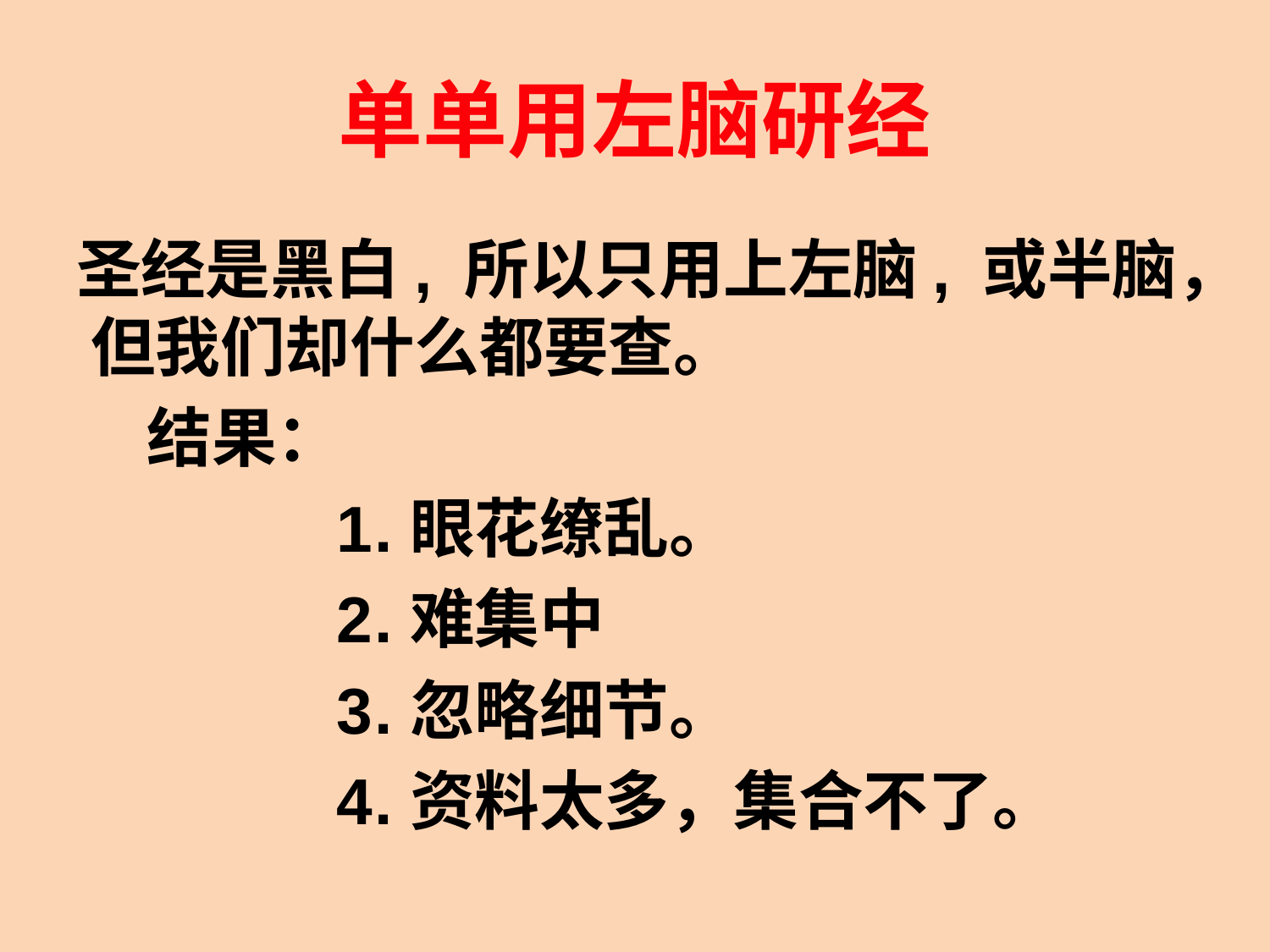

# 单单用左脑研经
圣经是黑白, 所以只用上左脑, 或半脑， 但我们却什么都要查。
		结果：
眼花缭乱。
难集中
忽略细节。
资料太多，集合不了。